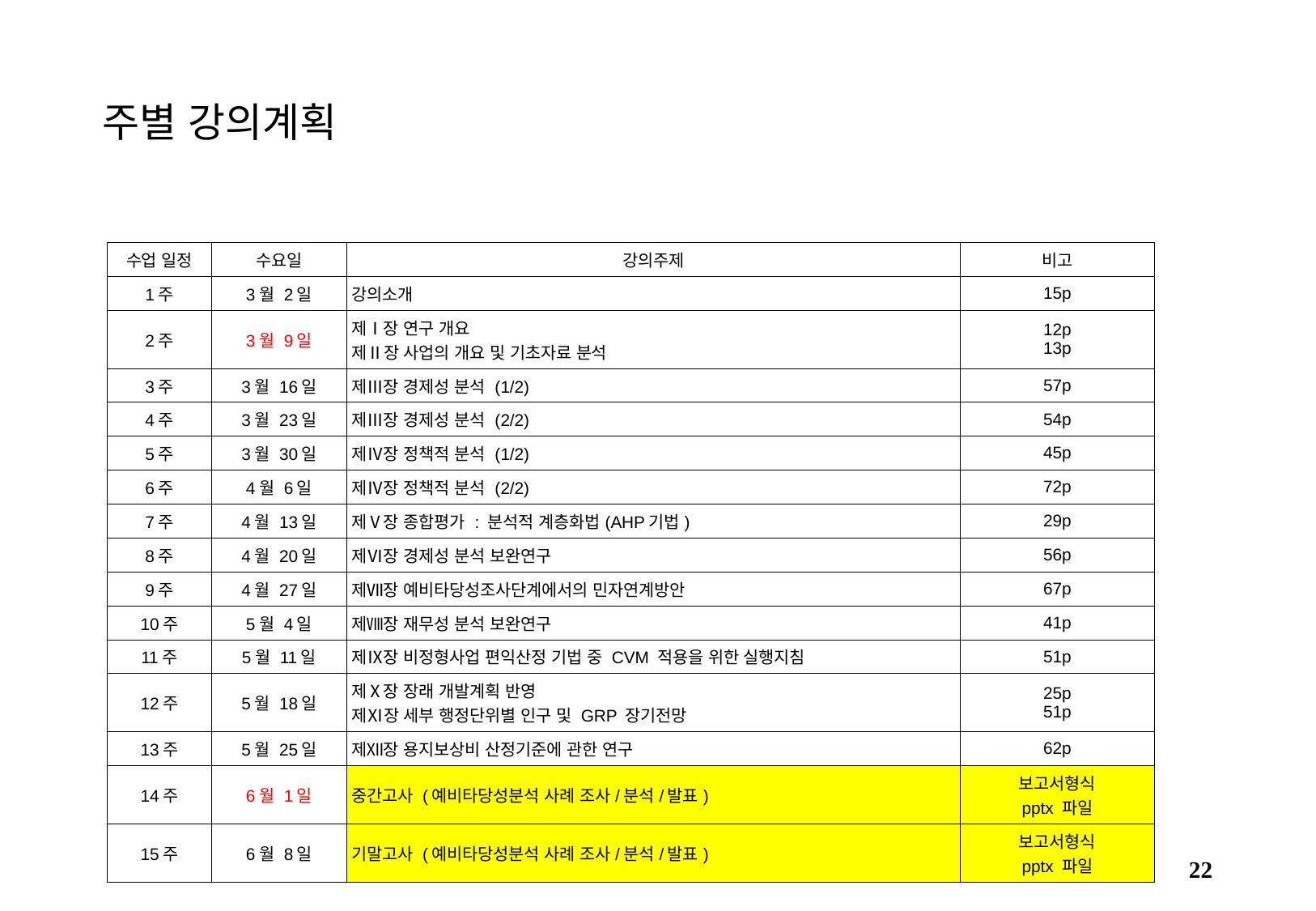

# 주별 강의계획
| 수업 일정 | 수요일 | 강의주제 | 비고 |
| --- | --- | --- | --- |
| 1주 | 3월 2일 | 강의소개 | 15p |
| 2주 | 3월 9일 | 제Ⅰ장 연구 개요 제Ⅱ장 사업의 개요 및 기초자료 분석 | 12p 13p |
| 3주 | 3월 16일 | 제Ⅲ장 경제성 분석 (1/2) | 57p |
| 4주 | 3월 23일 | 제Ⅲ장 경제성 분석 (2/2) | 54p |
| 5주 | 3월 30일 | 제Ⅳ장 정책적 분석 (1/2) | 45p |
| 6주 | 4월 6일 | 제Ⅳ장 정책적 분석 (2/2) | 72p |
| 7주 | 4월 13일 | 제Ⅴ장 종합평가 : 분석적 계층화법(AHP기법) | 29p |
| 8주 | 4월 20일 | 제Ⅵ장 경제성 분석 보완연구 | 56p |
| 9주 | 4월 27일 | 제Ⅶ장 예비타당성조사단계에서의 민자연계방안 | 67p |
| 10주 | 5월 4일 | 제Ⅷ장 재무성 분석 보완연구 | 41p |
| 11주 | 5월 11일 | 제Ⅸ장 비정형사업 편익산정 기법 중 CVM 적용을 위한 실행지침 | 51p |
| 12주 | 5월 18일 | 제Ⅹ장 장래 개발계획 반영 제Ⅺ장 세부 행정단위별 인구 및 GRP 장기전망 | 25p 51p |
| 13주 | 5월 25일 | 제Ⅻ장 용지보상비 산정기준에 관한 연구 | 62p |
| 14주 | 6월 1일 | 중간고사 (예비타당성분석 사례 조사/분석/발표) | 보고서형식 pptx 파일 |
| 15주 | 6월 8일 | 기말고사 (예비타당성분석 사례 조사/분석/발표) | 보고서형식 pptx 파일 |
22